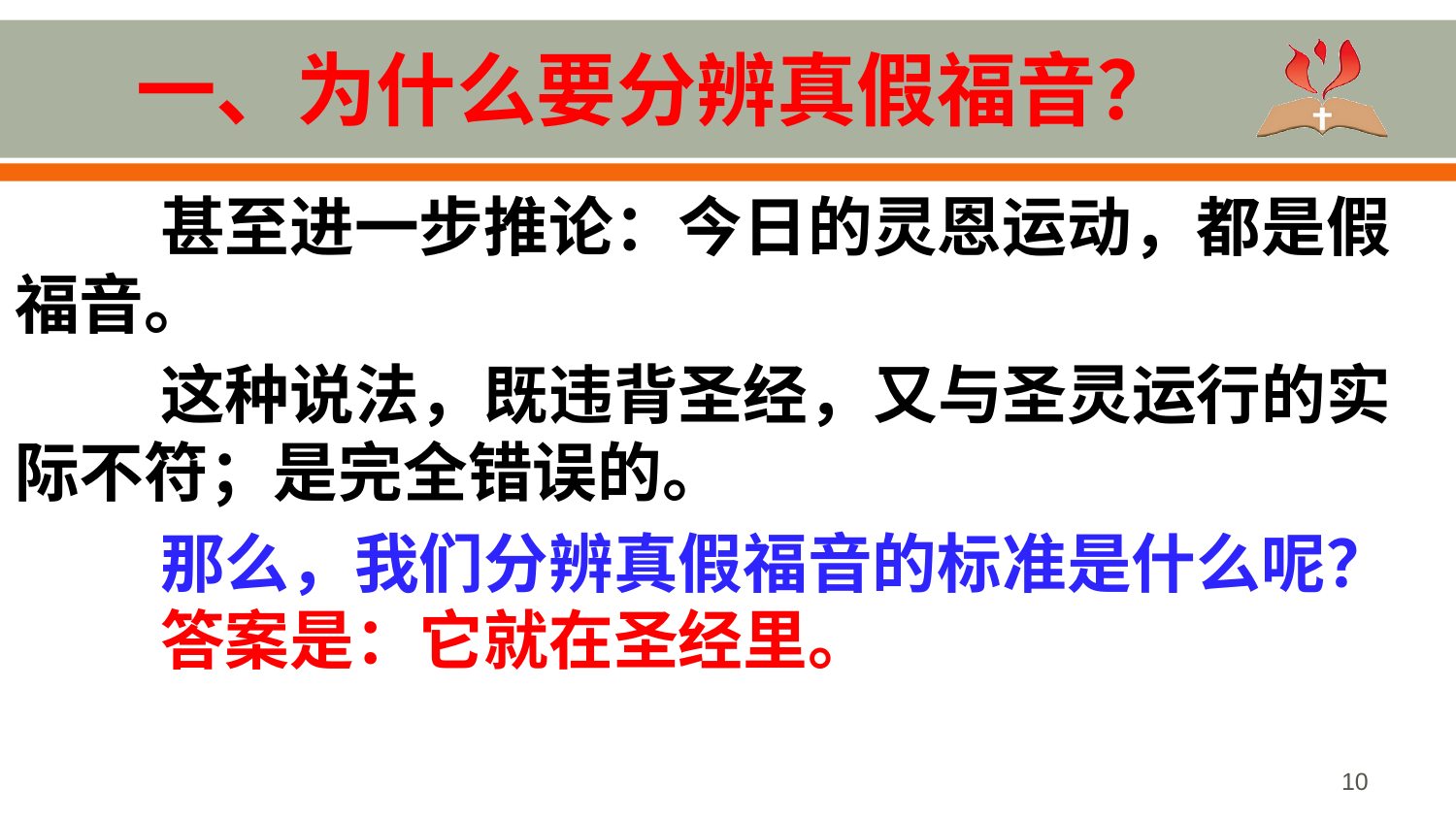

# 一、为什么要分辨真假福音？
	甚至进一步推论：今日的灵恩运动，都是假福音。
	这种说法，既违背圣经，又与圣灵运行的实际不符；是完全错误的。
	那么，我们分辨真假福音的标准是什么呢？	答案是：它就在圣经里。

10